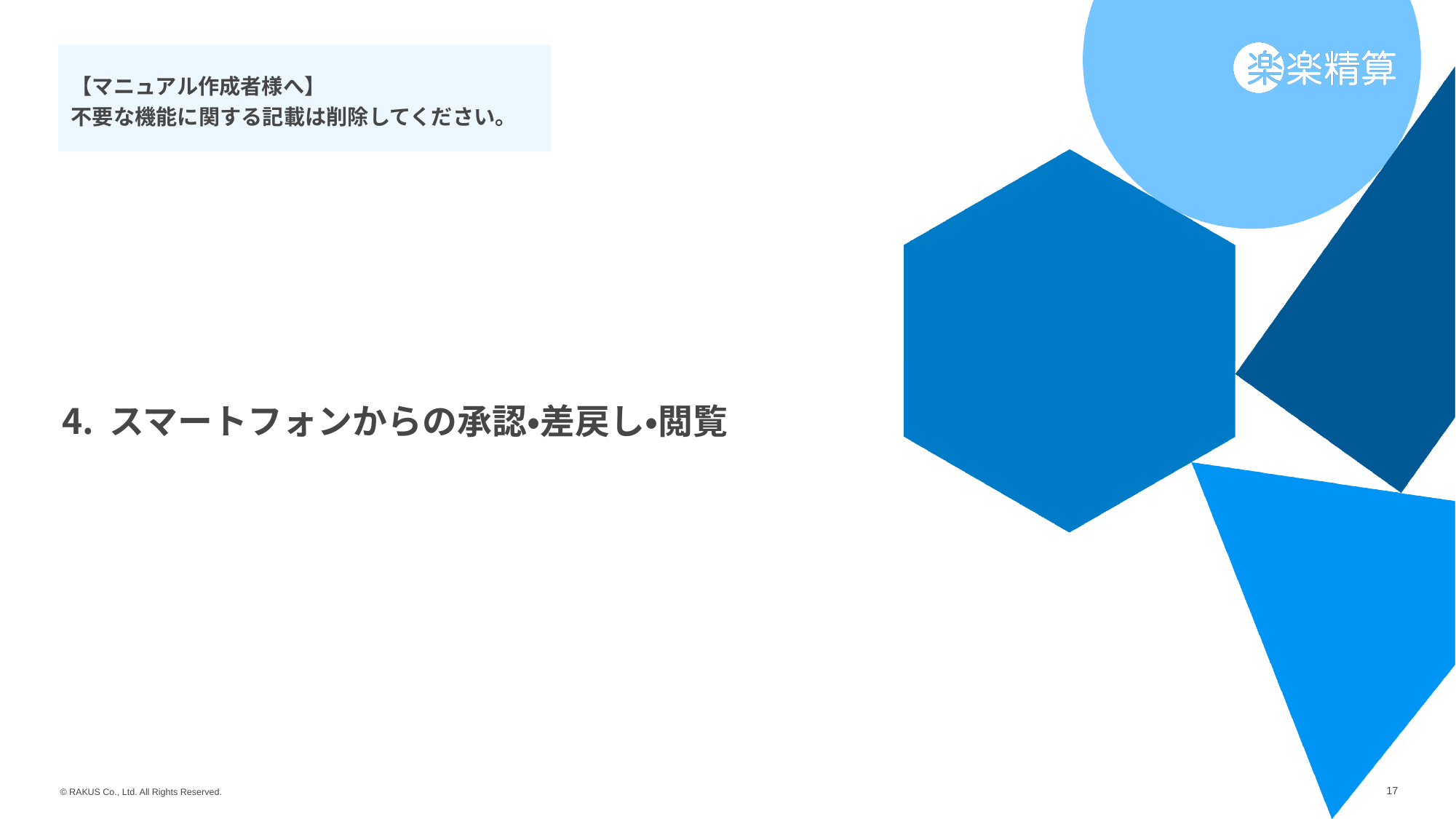

【マニュアル作成者様へ】
不要な機能に関する記載は削除してください。
スマートフォンからの承認・差戻し・閲覧
17